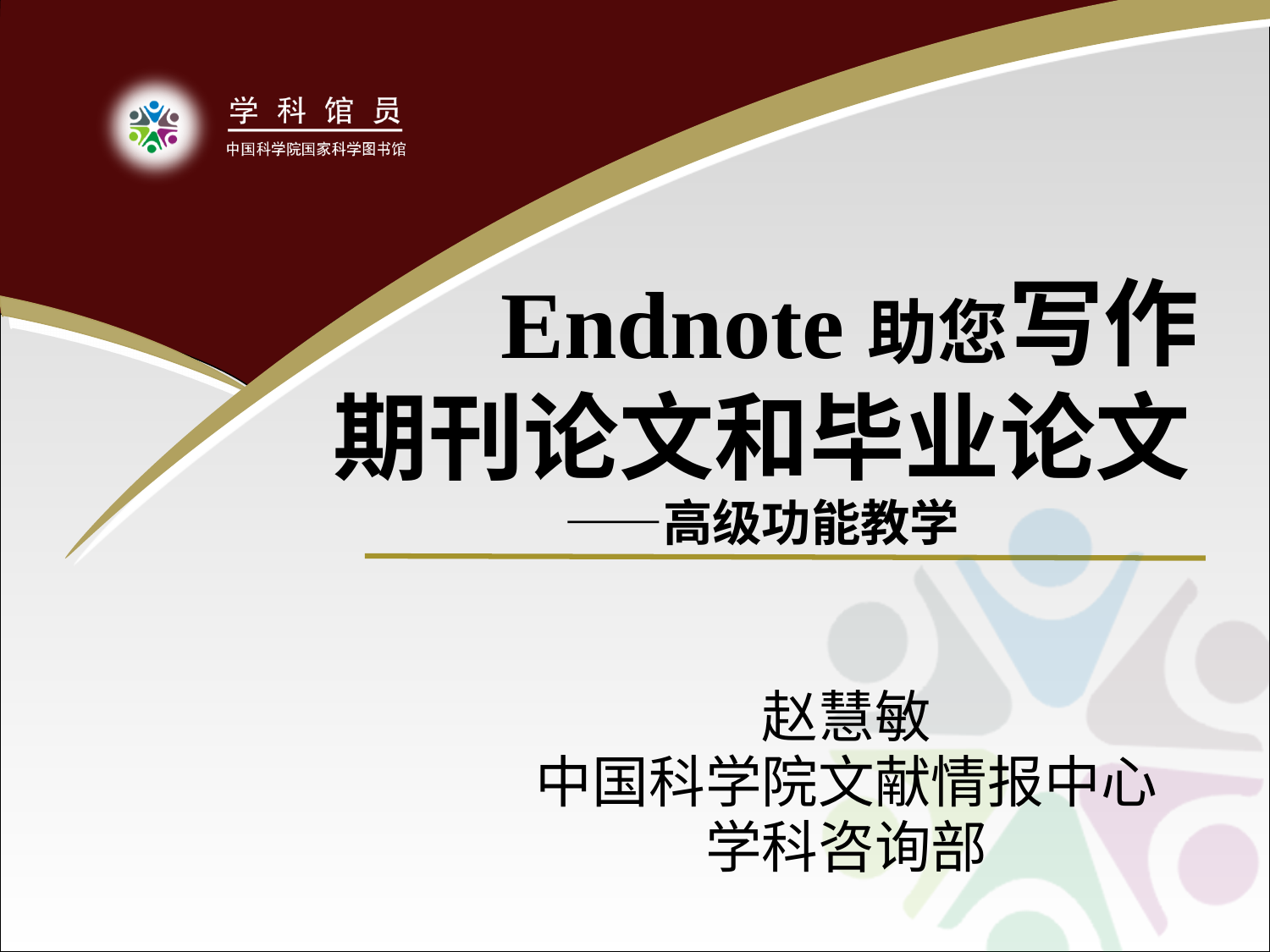

# Endnote助您写作 期刊论文和毕业论文 ——高级功能教学
赵慧敏
中国科学院文献情报中心
学科咨询部